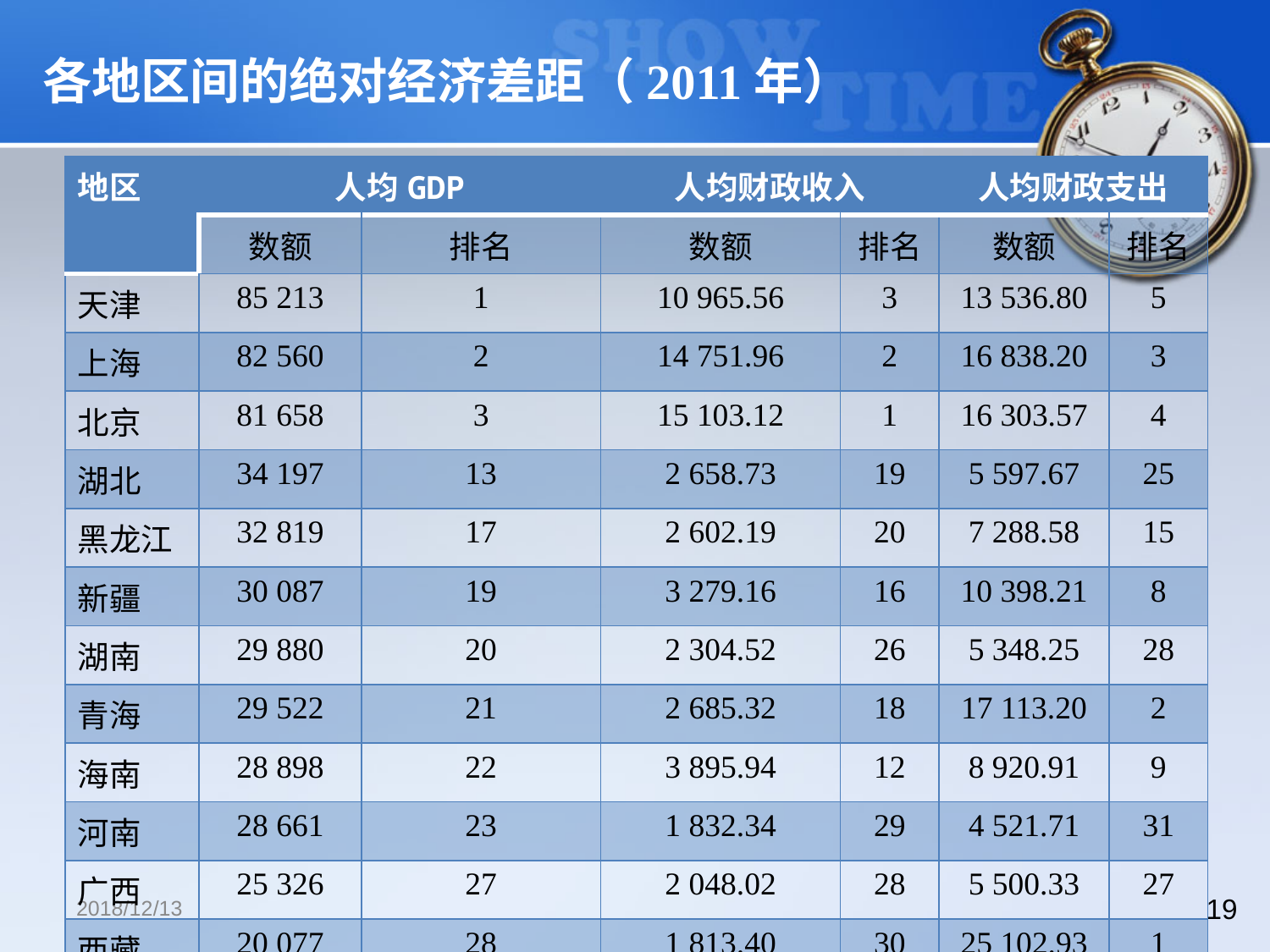

# 各地区间的绝对经济差距（2011年）
| 地区 | 人均GDP |  | 人均财政收入 |  | 人均财政支出 |  |
| --- | --- | --- | --- | --- | --- | --- |
|  | 数额 | 排名 | 数额 | 排名 | 数额 | 排名 |
| 天津 | 85 213 | 1 | 10 965.56 | 3 | 13 536.80 | 5 |
| 上海 | 82 560 | 2 | 14 751.96 | 2 | 16 838.20 | 3 |
| 北京 | 81 658 | 3 | 15 103.12 | 1 | 16 303.57 | 4 |
| 湖北 | 34 197 | 13 | 2 658.73 | 19 | 5 597.67 | 25 |
| 黑龙江 | 32 819 | 17 | 2 602.19 | 20 | 7 288.58 | 15 |
| 新疆 | 30 087 | 19 | 3 279.16 | 16 | 10 398.21 | 8 |
| 湖南 | 29 880 | 20 | 2 304.52 | 26 | 5 348.25 | 28 |
| 青海 | 29 522 | 21 | 2 685.32 | 18 | 17 113.20 | 2 |
| 海南 | 28 898 | 22 | 3 895.94 | 12 | 8 920.91 | 9 |
| 河南 | 28 661 | 23 | 1 832.34 | 29 | 4 521.71 | 31 |
| 广西 | 25 326 | 27 | 2 048.02 | 28 | 5 500.33 | 27 |
| 西藏 | 20 077 | 28 | 1 813.40 | 30 | 25 102.93 | 1 |
| 贵州 | 16 413 | 31 | 2 225.32 | 27 | 6 474.94 | 19 |
2018/12/13
19